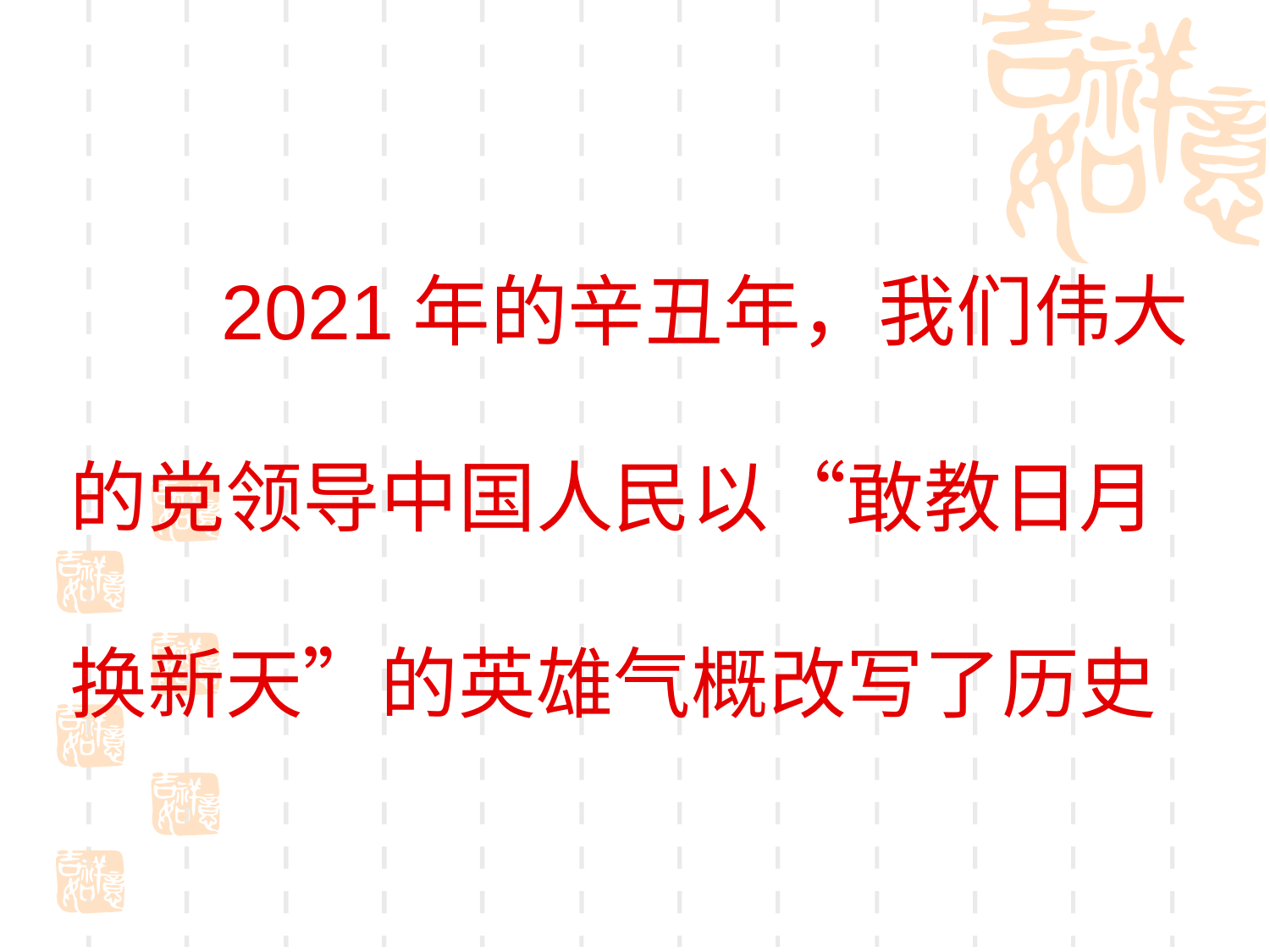

# 2021年的辛丑年，我们伟大的党领导中国人民以“敢教日月换新天”的英雄气概改写了历史